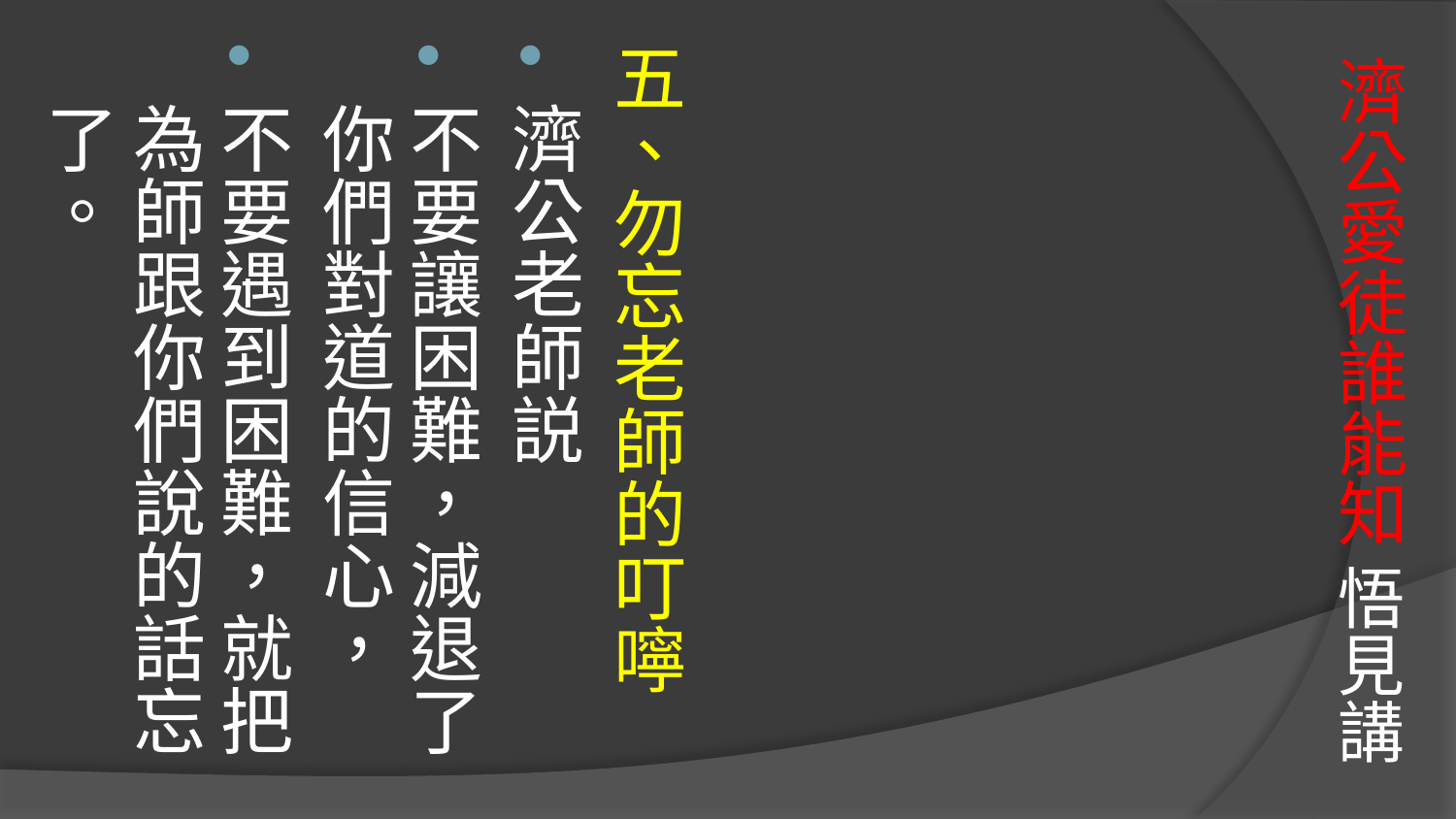

五、勿忘老師的叮嚀
濟公老師説
不要讓困難，減退了你們對道的信心，
不要遇到困難，就把為師跟你們說的話忘了。
# 濟公愛徒誰能知 悟見講